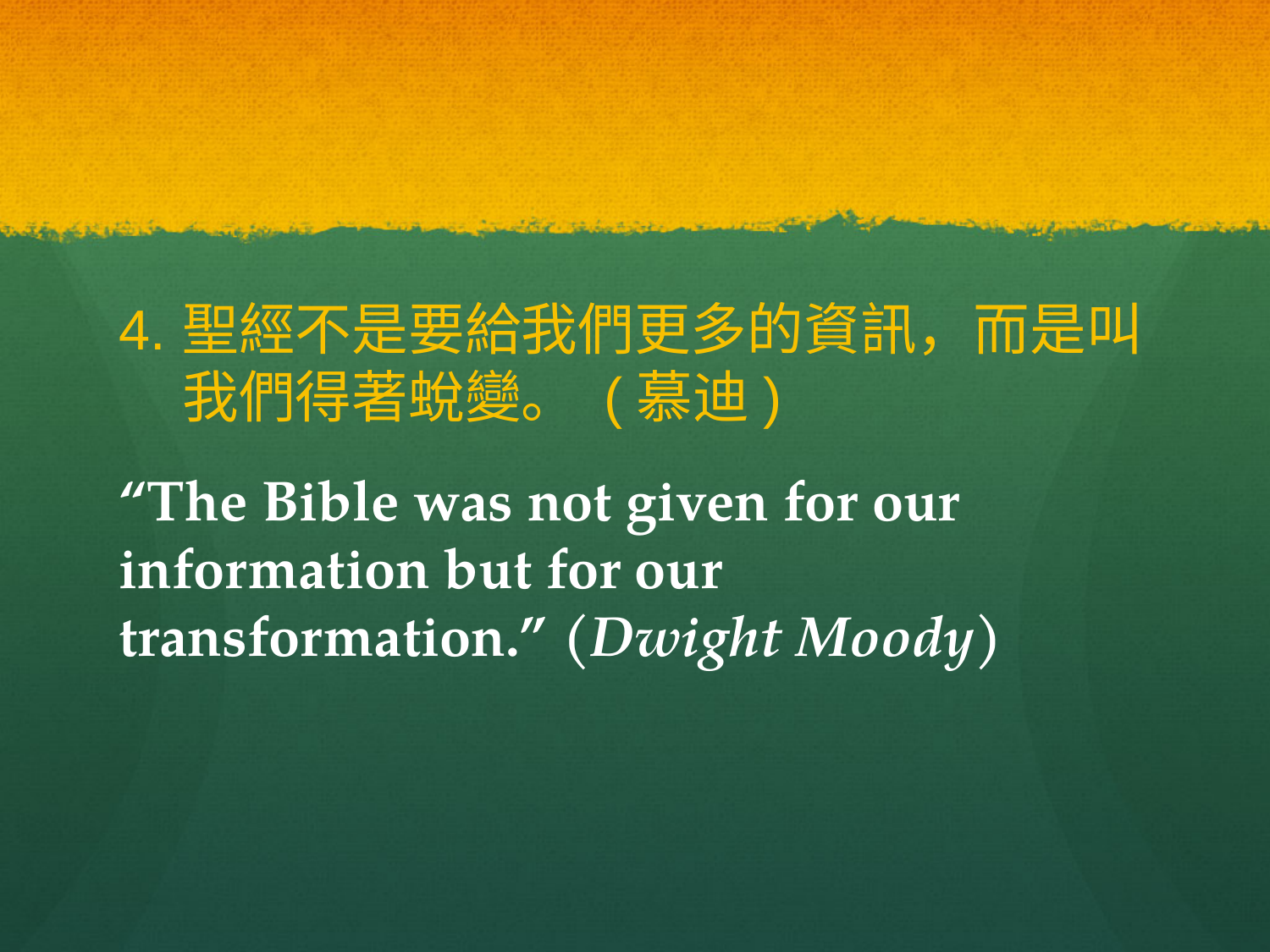

#
聖經不是要給我們更多的資訊，而是叫我們得著蛻變。 (慕迪)
“The Bible was not given for our information but for our transformation.” (Dwight Moody)